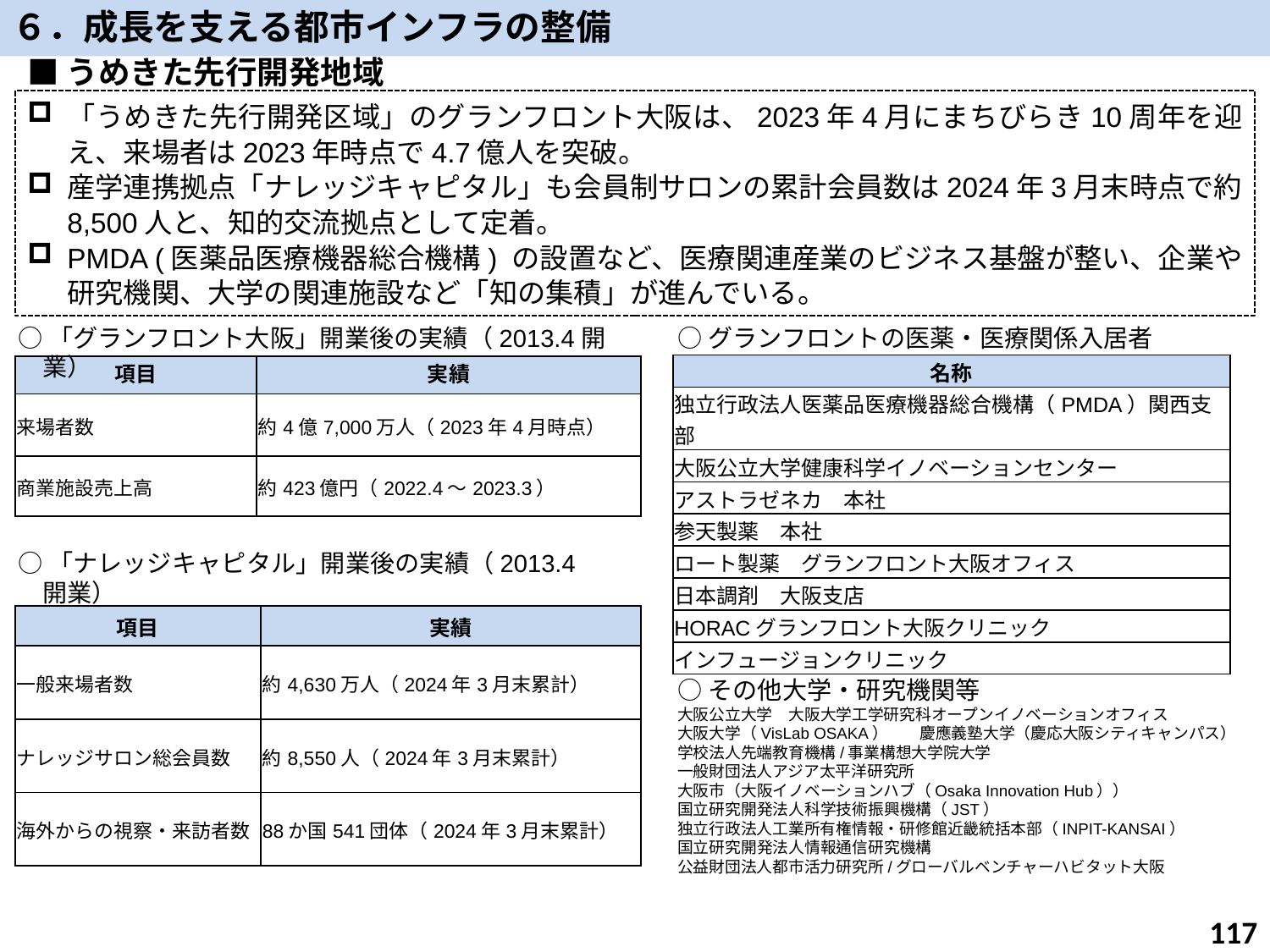

６．成長を支える都市インフラの整備
■うめきた先行開発地域
「うめきた先行開発区域」のグランフロント大阪は、2023年4月にまちびらき10周年を迎え、来場者は2023年時点で4.7億人を突破。
産学連携拠点「ナレッジキャピタル」も会員制サロンの累計会員数は2024年3月末時点で約8,500人と、知的交流拠点として定着。
PMDA (医薬品医療機器総合機構) の設置など、医療関連産業のビジネス基盤が整い、企業や研究機関、大学の関連施設など「知の集積」が進んでいる。
○「グランフロント大阪」開業後の実績（2013.4開業）
○グランフロントの医薬・医療関係入居者
| 名称 |
| --- |
| 独立行政法人医薬品医療機器総合機構（PMDA）関西支部 |
| 大阪公立大学健康科学イノベーションセンター |
| アストラゼネカ　本社 |
| 参天製薬　本社 |
| ロート製薬　グランフロント大阪オフィス |
| 日本調剤　大阪支店 |
| HORACグランフロント大阪クリニック |
| インフュージョンクリニック |
| 項目 | 実績 |
| --- | --- |
| 来場者数 | 約4億7,000万人（2023年4月時点） |
| 商業施設売上高 | 約423億円（2022.4～2023.3） |
○「ナレッジキャピタル」開業後の実績（2013.4開業）
| 項目 | 実績 |
| --- | --- |
| 一般来場者数 | 約4,630万人（2024年3月末累計） |
| ナレッジサロン総会員数 | 約8,550人（2024年3月末累計） |
| 海外からの視察・来訪者数 | 88か国541団体（2024年3月末累計） |
○その他大学・研究機関等
大阪公立大学　大阪大学工学研究科オープンイノベーションオフィス
大阪大学（VisLab OSAKA）　　慶應義塾大学（慶応大阪シティキャンパス）
学校法人先端教育機構/事業構想大学院大学
一般財団法人アジア太平洋研究所
大阪市（大阪イノベーションハブ（Osaka Innovation Hub））
国立研究開発法人科学技術振興機構（JST）
独立行政法人工業所有権情報・研修館近畿統括本部（INPIT-KANSAI）
国立研究開発法人情報通信研究機構
公益財団法人都市活力研究所/グローバルベンチャーハビタット大阪
117